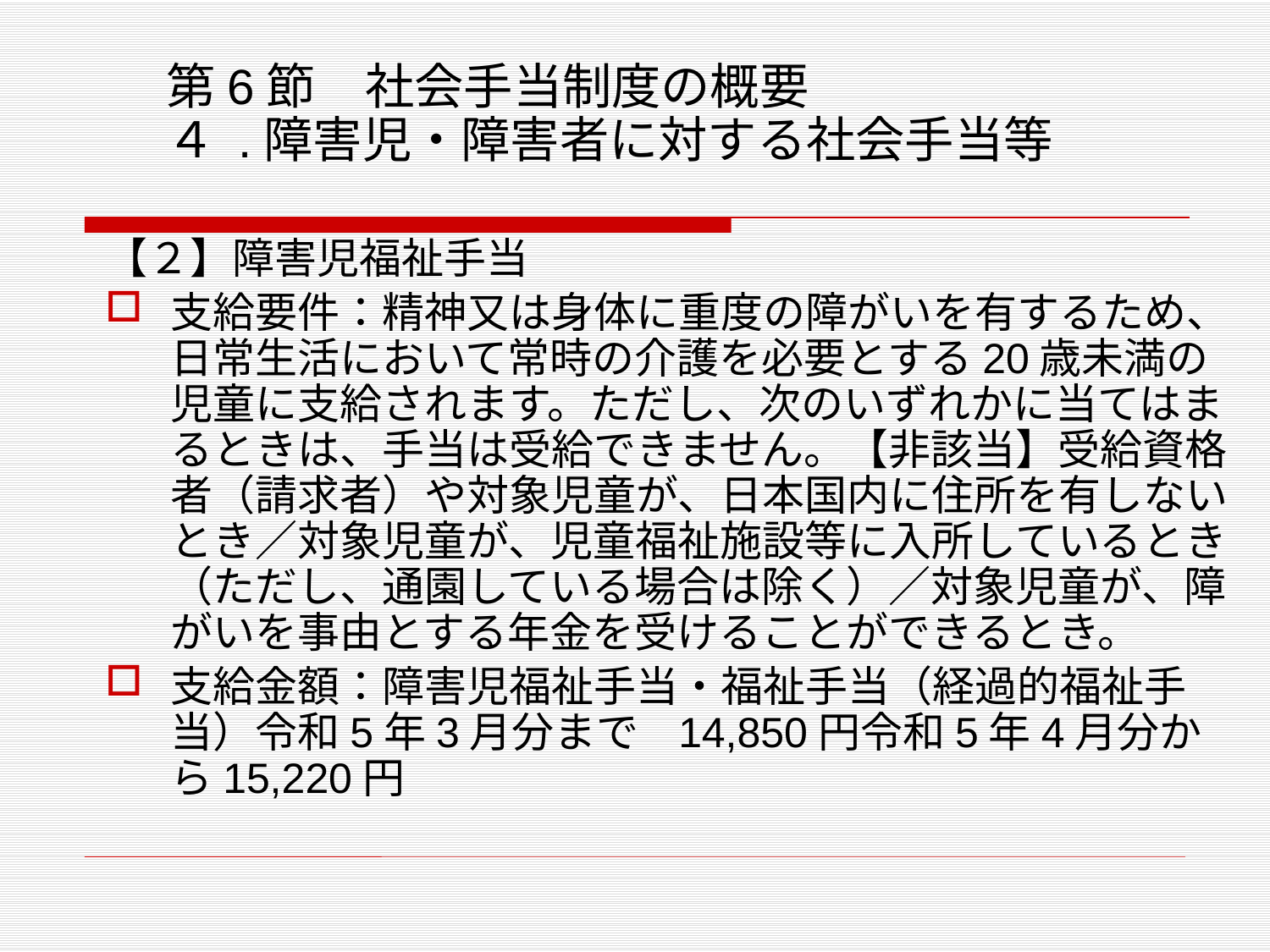

# 第6節　社会手当制度の概要 ４ .障害児・障害者に対する社会手当等
【２】障害児福祉手当
支給要件：精神又は身体に重度の障がいを有するため、日常生活において常時の介護を必要とする20歳未満の児童に支給されます。ただし、次のいずれかに当てはまるときは、手当は受給できません。【非該当】受給資格者（請求者）や対象児童が、日本国内に住所を有しないとき／対象児童が、児童福祉施設等に入所しているとき（ただし、通園している場合は除く）／対象児童が、障がいを事由とする年金を受けることができるとき。
支給金額：障害児福祉手当・福祉手当（経過的福祉手当）令和5年3月分まで	14,850円令和5年4月分から15,220円